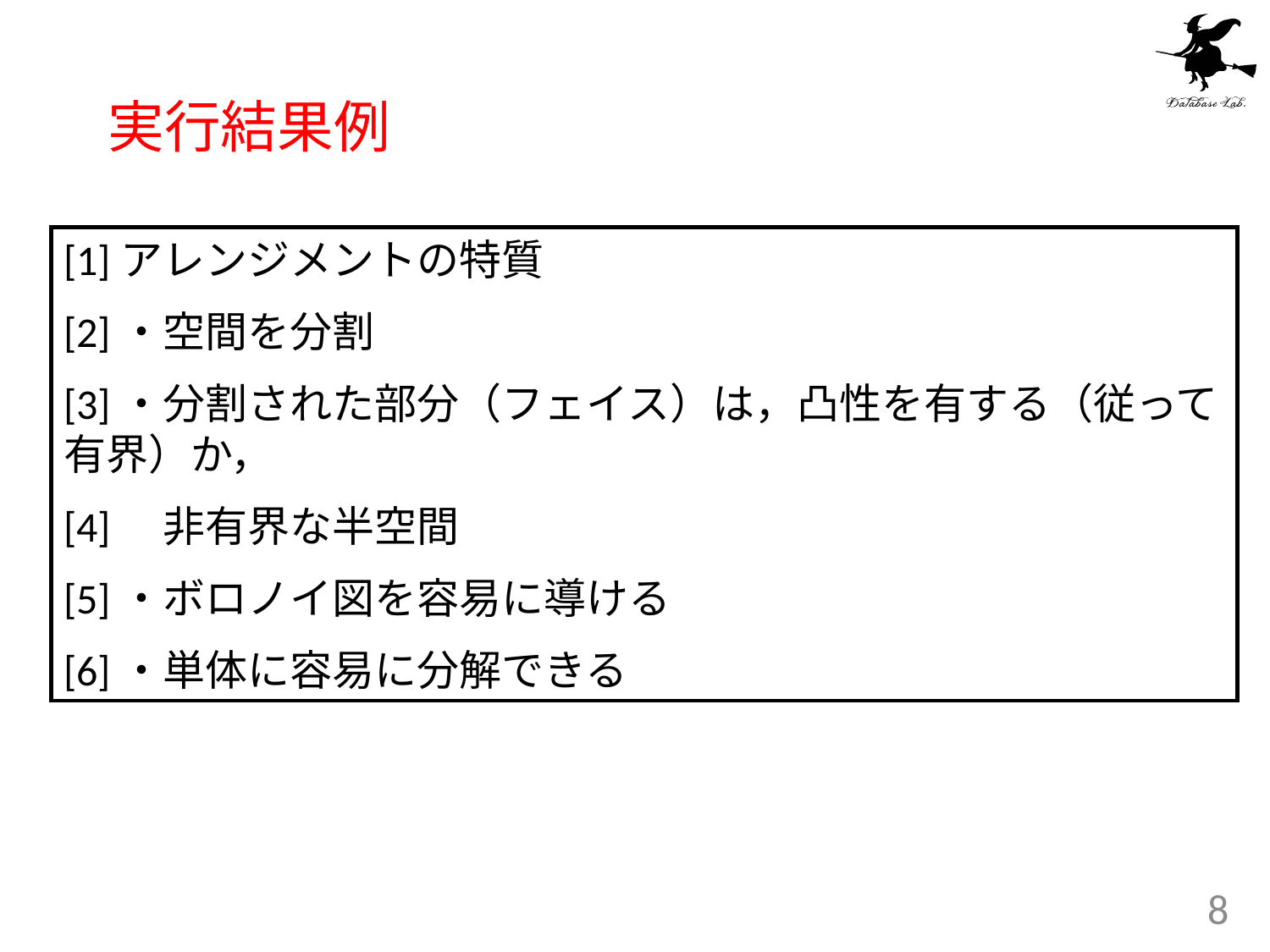

# 実行結果例
[1]アレンジメントの特質
[2]・空間を分割
[3]・分割された部分（フェイス）は，凸性を有する（従って有界）か，
[4]　非有界な半空間
[5]・ボロノイ図を容易に導ける
[6]・単体に容易に分解できる
8